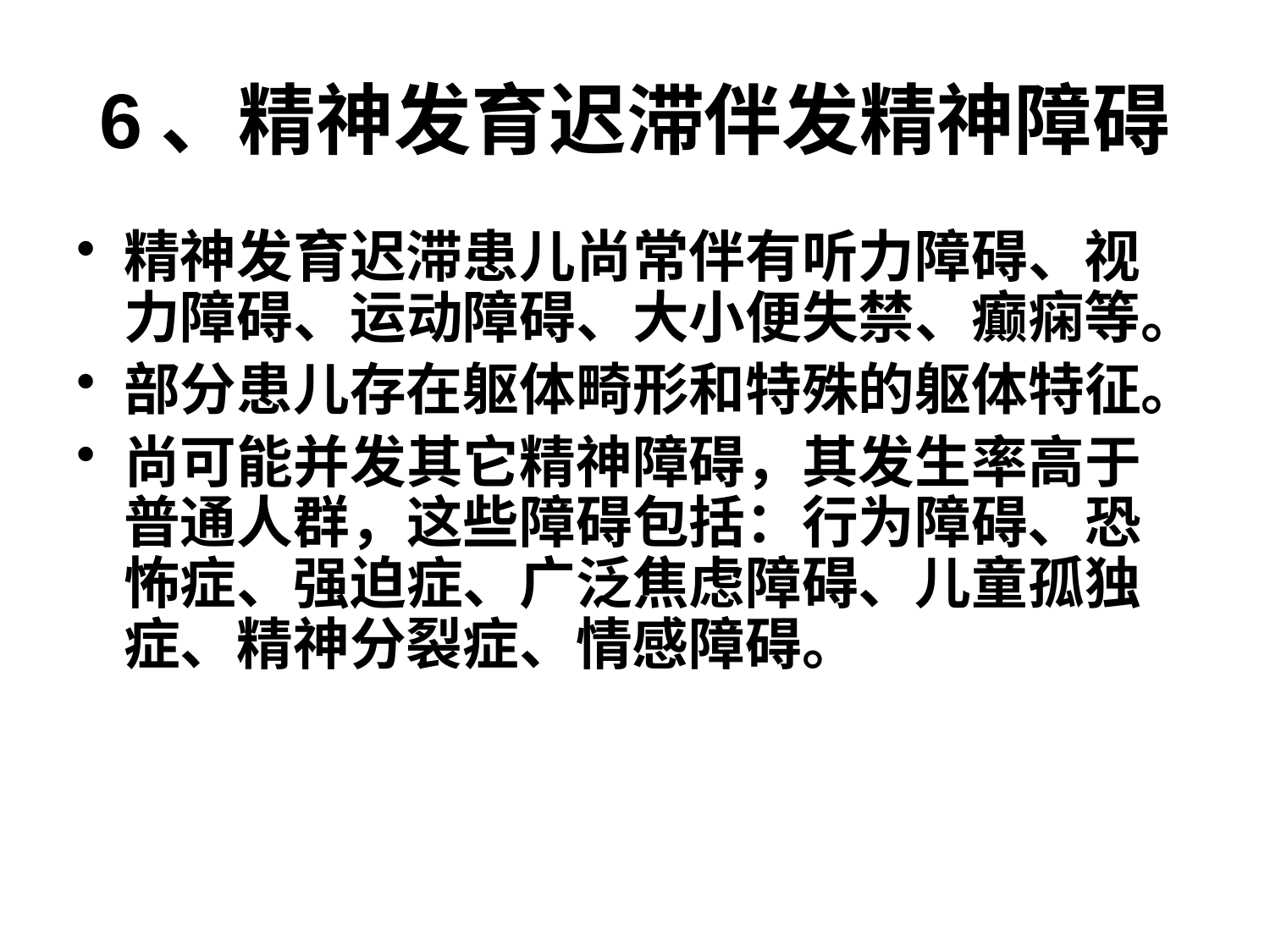

# 6、精神发育迟滞伴发精神障碍
精神发育迟滞患儿尚常伴有听力障碍、视力障碍、运动障碍、大小便失禁、癫痫等。
部分患儿存在躯体畸形和特殊的躯体特征。
尚可能并发其它精神障碍，其发生率高于普通人群，这些障碍包括：行为障碍、恐怖症、强迫症、广泛焦虑障碍、儿童孤独症、精神分裂症、情感障碍。